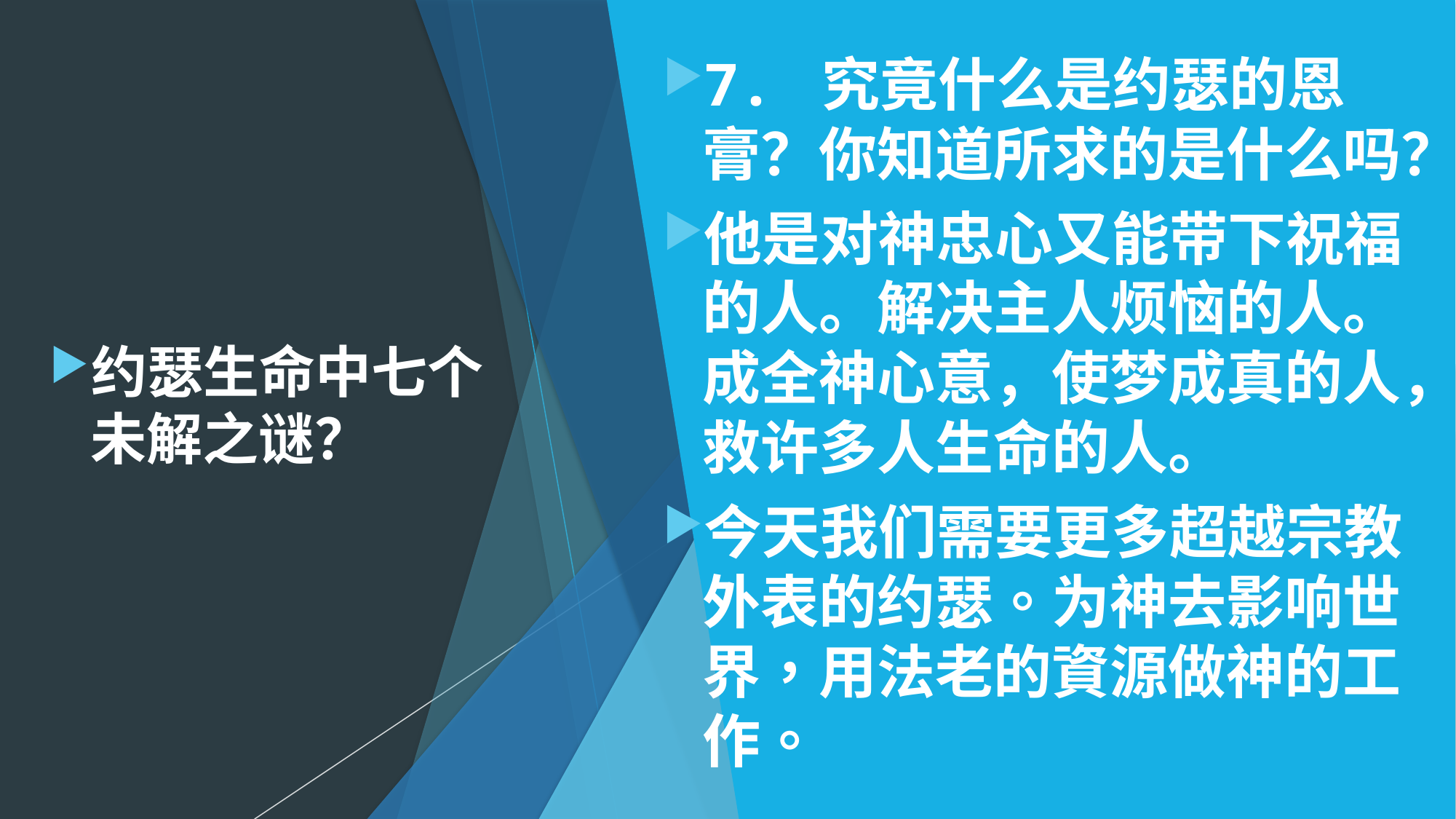

7. 究竟什么是约瑟的恩膏？你知道所求的是什么吗？
他是对神忠心又能带下祝福的人。解决主人烦恼的人。成全神心意，使梦成真的人，救许多人生命的人。
今天我们需要更多超越宗教外表的约瑟。为神去影响世界，用法老的資源做神的工作。
# 约瑟生命中七个未解之谜？